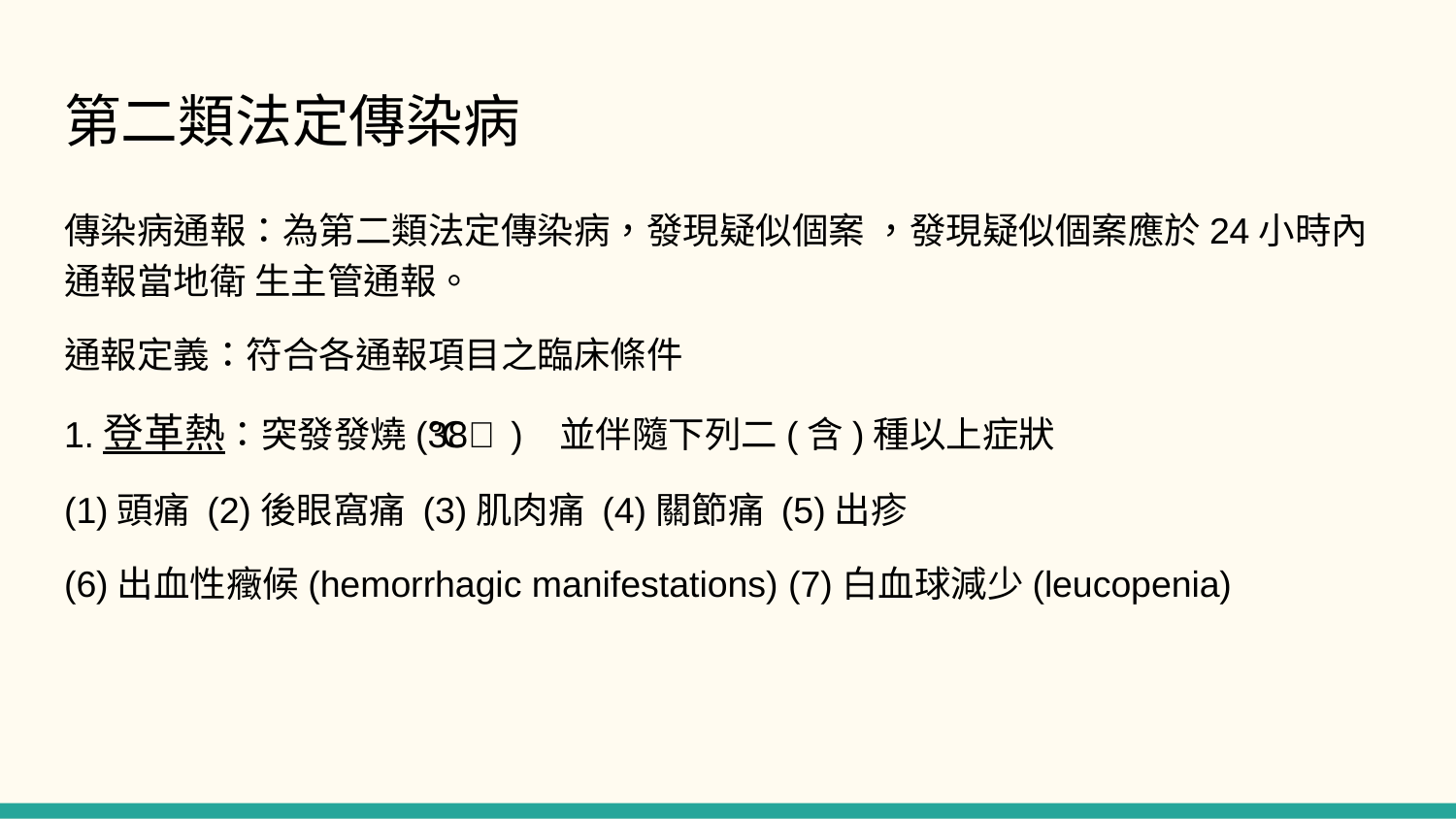

# 第二類法定傳染病
傳染病通報：為第二類法定傳染病，發現疑似個案 ，發現疑似個案應於24小時內通報當地衛 生主管通報。
通報定義：符合各通報項目之臨床條件
1.登革熱：突發發燒(≧38℃)並伴隨下列二(含)種以上症狀
(1)頭痛 (2)後眼窩痛 (3)肌肉痛 (4)關節痛 (5)出疹
(6)出血性癥候(hemorrhagic manifestations) (7)白血球減少(leucopenia)